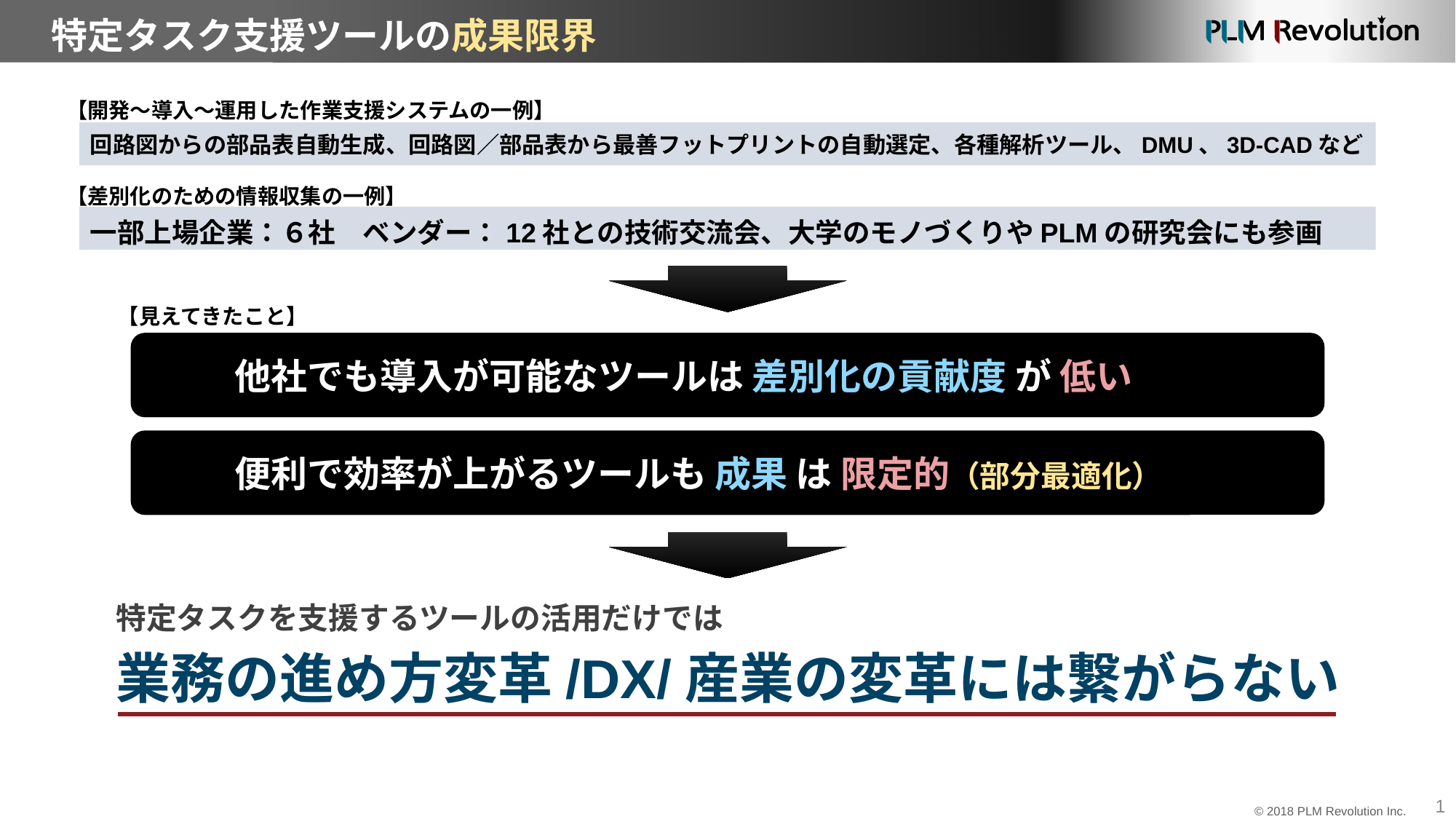

特定タスク支援ツールの成果限界
【開発～導入～運用した作業支援システムの一例】
回路図からの部品表自動生成、回路図／部品表から最善フットプリントの自動選定、各種解析ツール、DMU、3D-CADなど
【差別化のための情報収集の一例】
一部上場企業：６社　ベンダー：12社との技術交流会、大学のモノづくりやPLMの研究会にも参画

【見えてきたこと】
　　  他社でも導入が可能なツールは 差別化の貢献度 が 低い
　　  便利で効率が上がるツールも 成果 は 限定的（部分最適化）

特定タスクを支援するツールの活用だけでは
業務の進め方変革/DX/産業の変革には繋がらない
© 2018 PLM Revolution Inc.
1